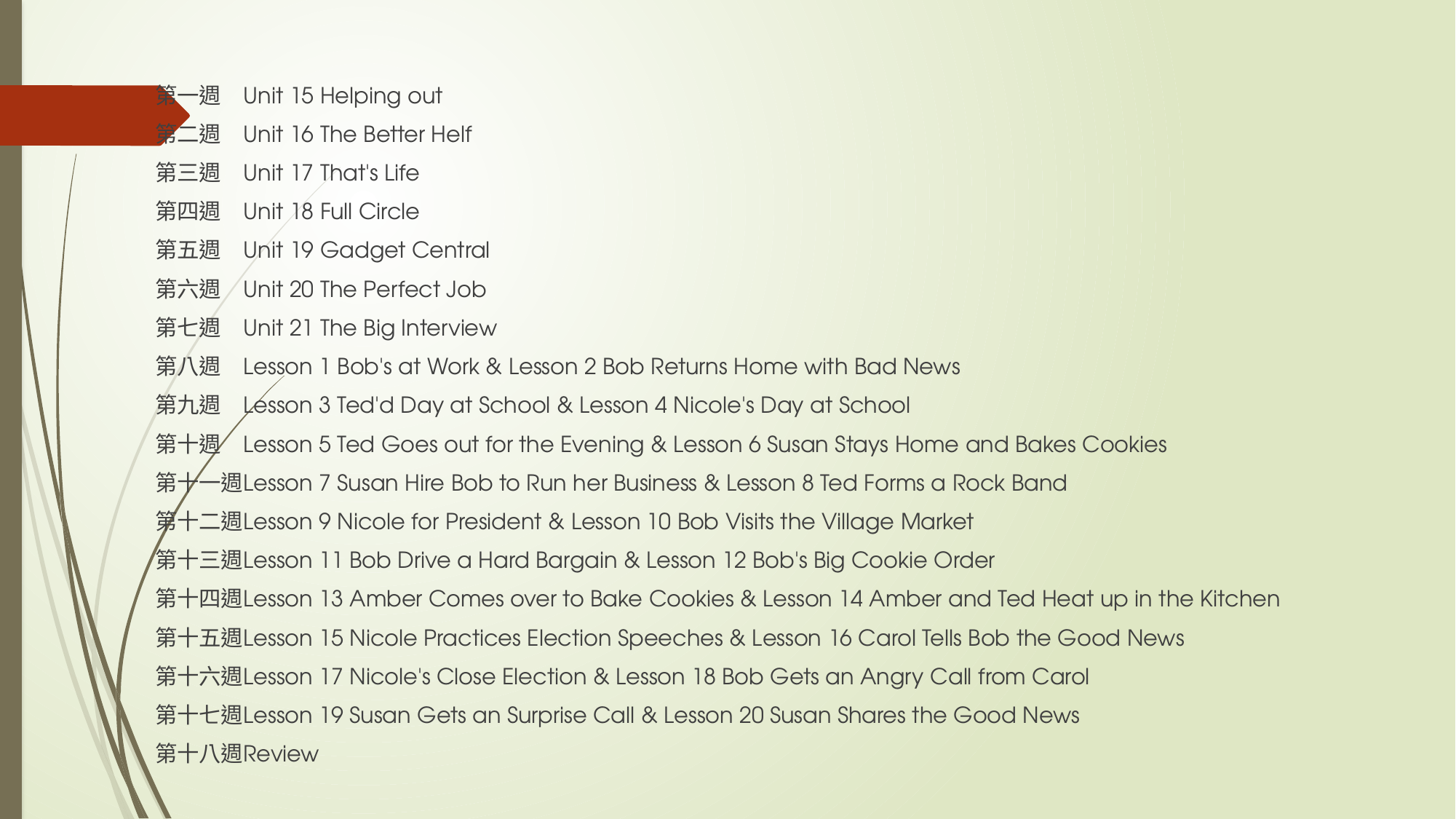

第一週	Unit 15 Helping out
第二週	Unit 16 The Better Helf
第三週	Unit 17 That's Life
第四週	Unit 18 Full Circle
第五週	Unit 19 Gadget Central
第六週	Unit 20 The Perfect Job
第七週	Unit 21 The Big Interview
第八週	Lesson 1 Bob's at Work & Lesson 2 Bob Returns Home with Bad News
第九週	Lesson 3 Ted'd Day at School & Lesson 4 Nicole's Day at School
第十週	Lesson 5 Ted Goes out for the Evening & Lesson 6 Susan Stays Home and Bakes Cookies
第十一週	Lesson 7 Susan Hire Bob to Run her Business & Lesson 8 Ted Forms a Rock Band
第十二週	Lesson 9 Nicole for President & Lesson 10 Bob Visits the Village Market
第十三週	Lesson 11 Bob Drive a Hard Bargain & Lesson 12 Bob's Big Cookie Order
第十四週	Lesson 13 Amber Comes over to Bake Cookies & Lesson 14 Amber and Ted Heat up in the Kitchen
第十五週	Lesson 15 Nicole Practices Election Speeches & Lesson 16 Carol Tells Bob the Good News
第十六週	Lesson 17 Nicole's Close Election & Lesson 18 Bob Gets an Angry Call from Carol
第十七週	Lesson 19 Susan Gets an Surprise Call & Lesson 20 Susan Shares the Good News
第十八週	Review